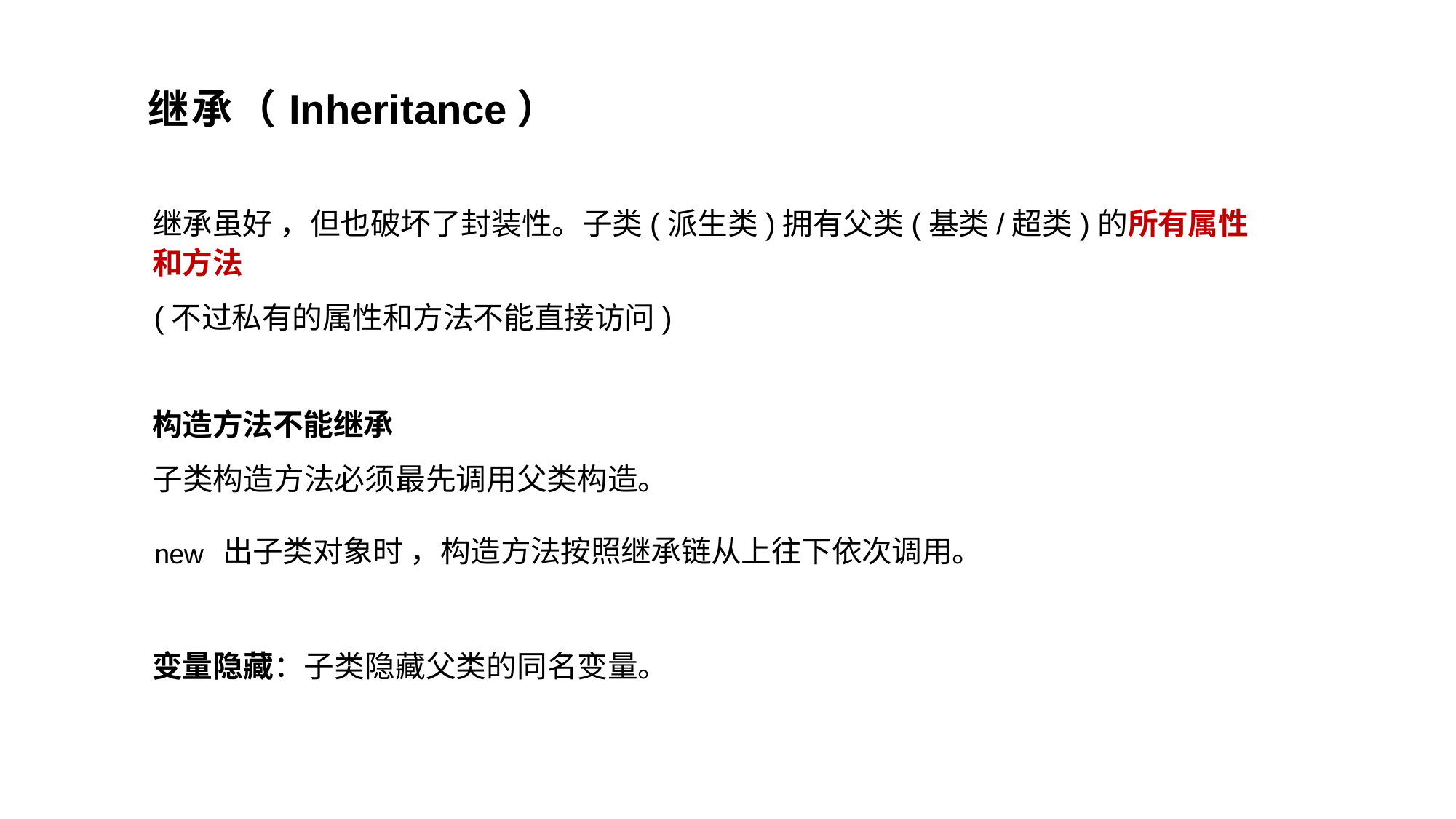

继承（Inheritance）

继承虽好 ，但也破坏了封装性。子类(派生类)拥有父类(基类/超类)的所有属性和方法
(不过私有的属性和方法不能直接访问)

构造方法不能继承
子类构造方法必须最先调用父类构造。
new 出子类对象时 ，构造方法按照继承链从上往下依次调用。

变量隐藏：子类隐藏父类的同名变量。